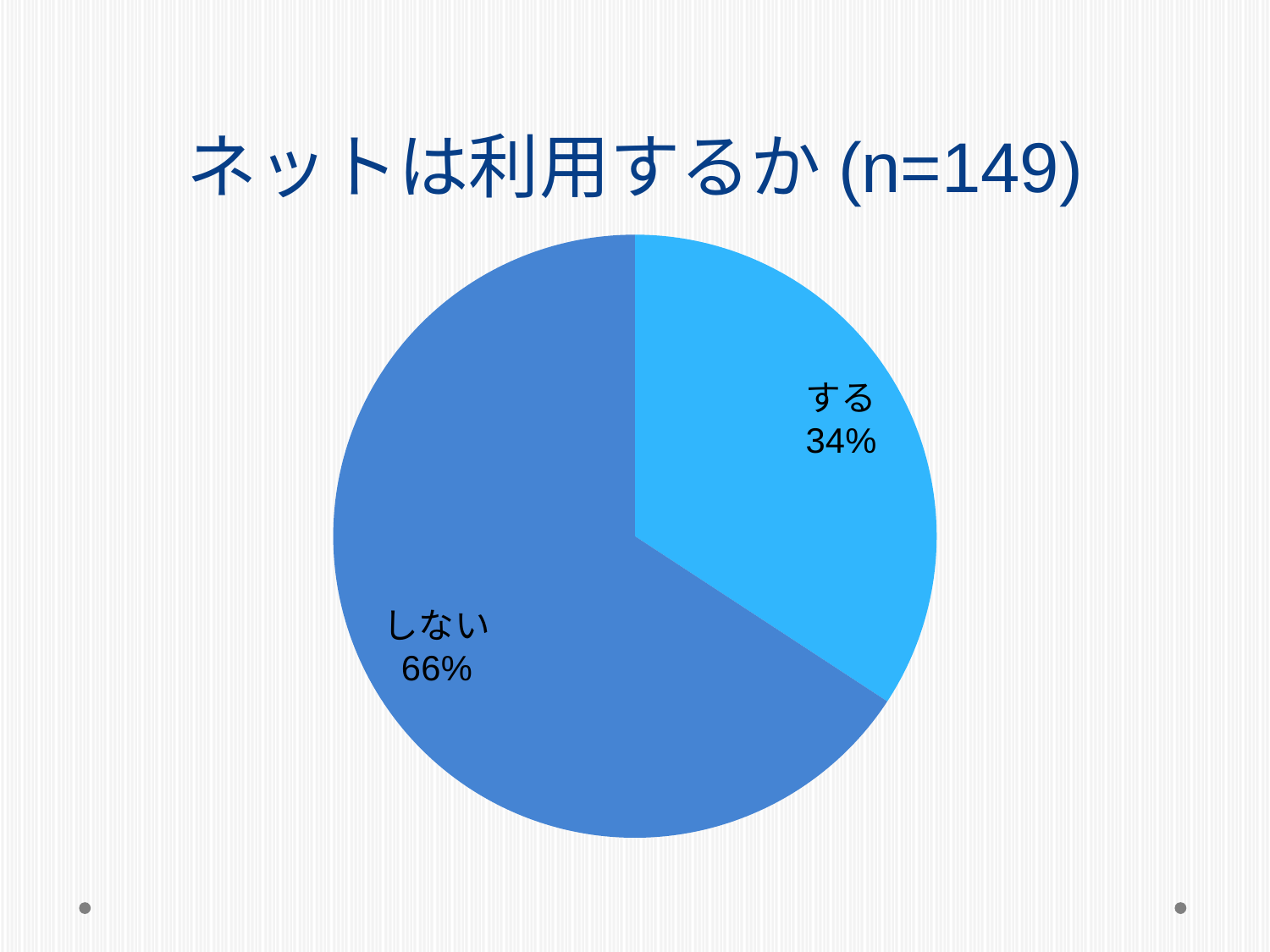

# ネットは利用するか(n=149)

### Chart

| Category |  |
|---|---|
| する | 51.0 |
| しない | 98.0 |